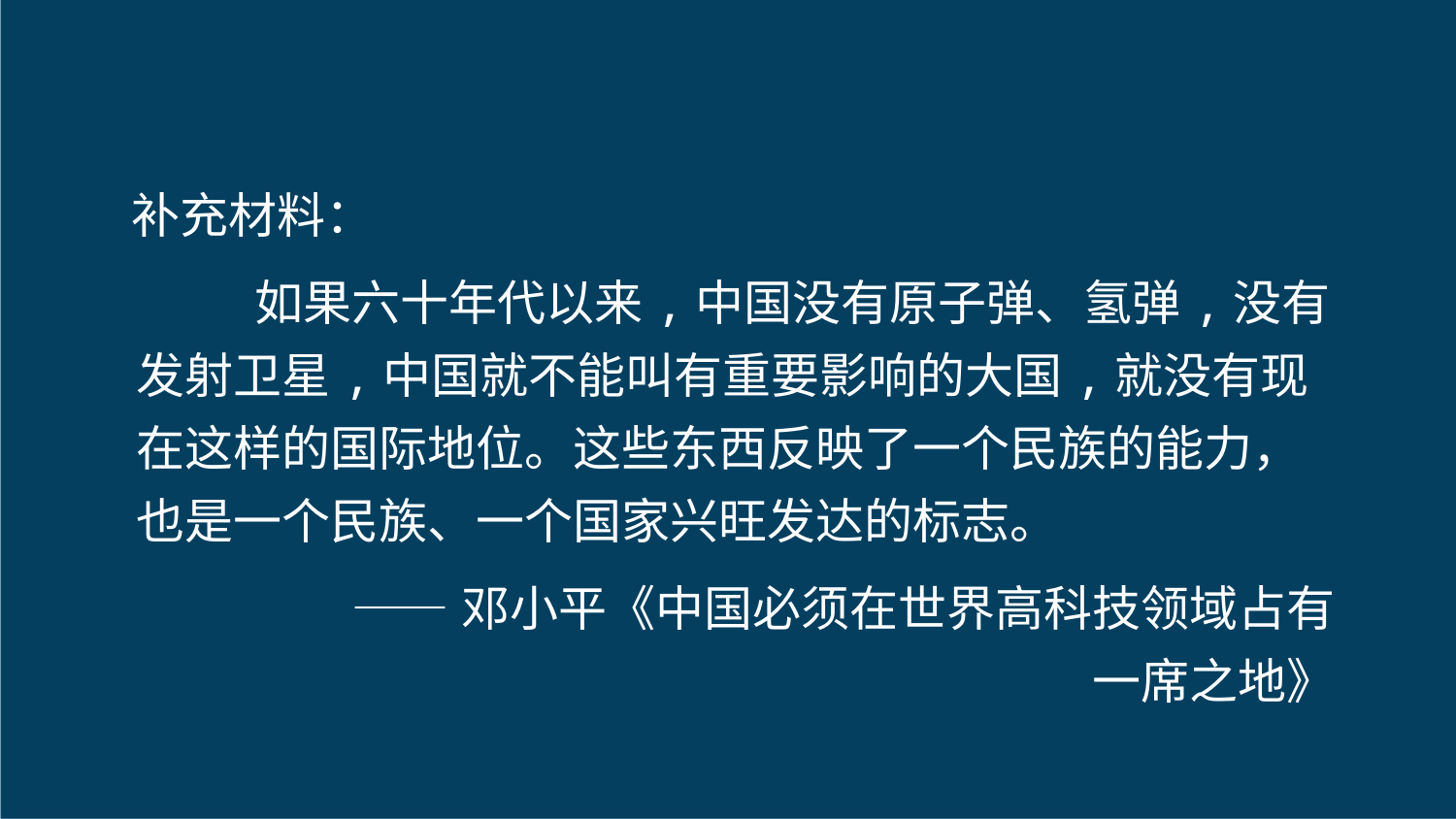

#
 补充材料：
　　　如果六十年代以来,中国没有原子弹、氢弹,没有发射卫星,中国就不能叫有重要影响的大国,就没有现在这样的国际地位。这些东西反映了一个民族的能力，也是一个民族、一个国家兴旺发达的标志。
                   ——邓小平《中国必须在世界高科技领域占有一席之地》